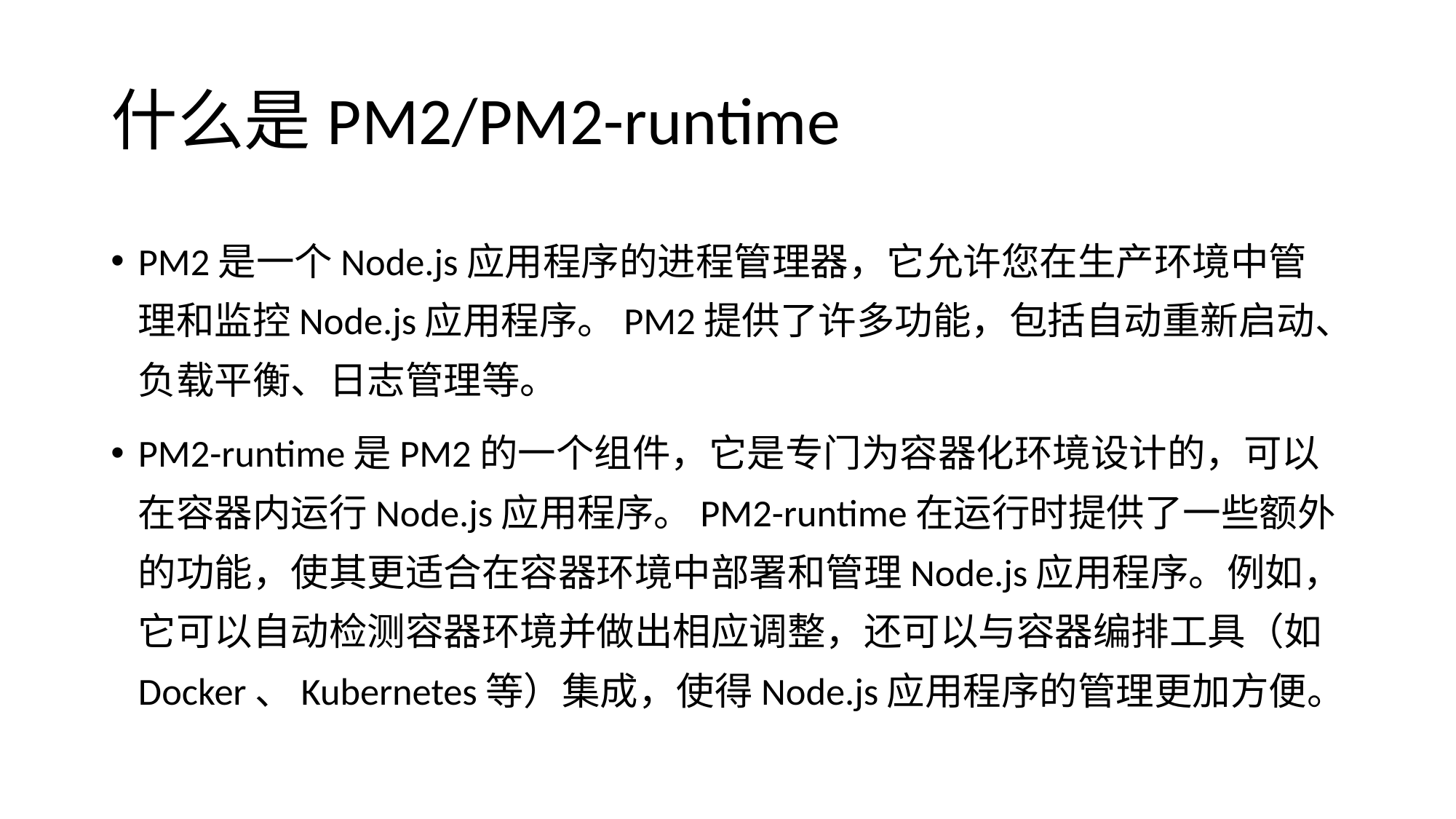

# 什么是PM2/PM2-runtime
PM2是一个Node.js应用程序的进程管理器，它允许您在生产环境中管理和监控Node.js应用程序。PM2提供了许多功能，包括自动重新启动、负载平衡、日志管理等。
PM2-runtime是PM2的一个组件，它是专门为容器化环境设计的，可以在容器内运行Node.js应用程序。PM2-runtime在运行时提供了一些额外的功能，使其更适合在容器环境中部署和管理Node.js应用程序。例如，它可以自动检测容器环境并做出相应调整，还可以与容器编排工具（如Docker、Kubernetes等）集成，使得Node.js应用程序的管理更加方便。